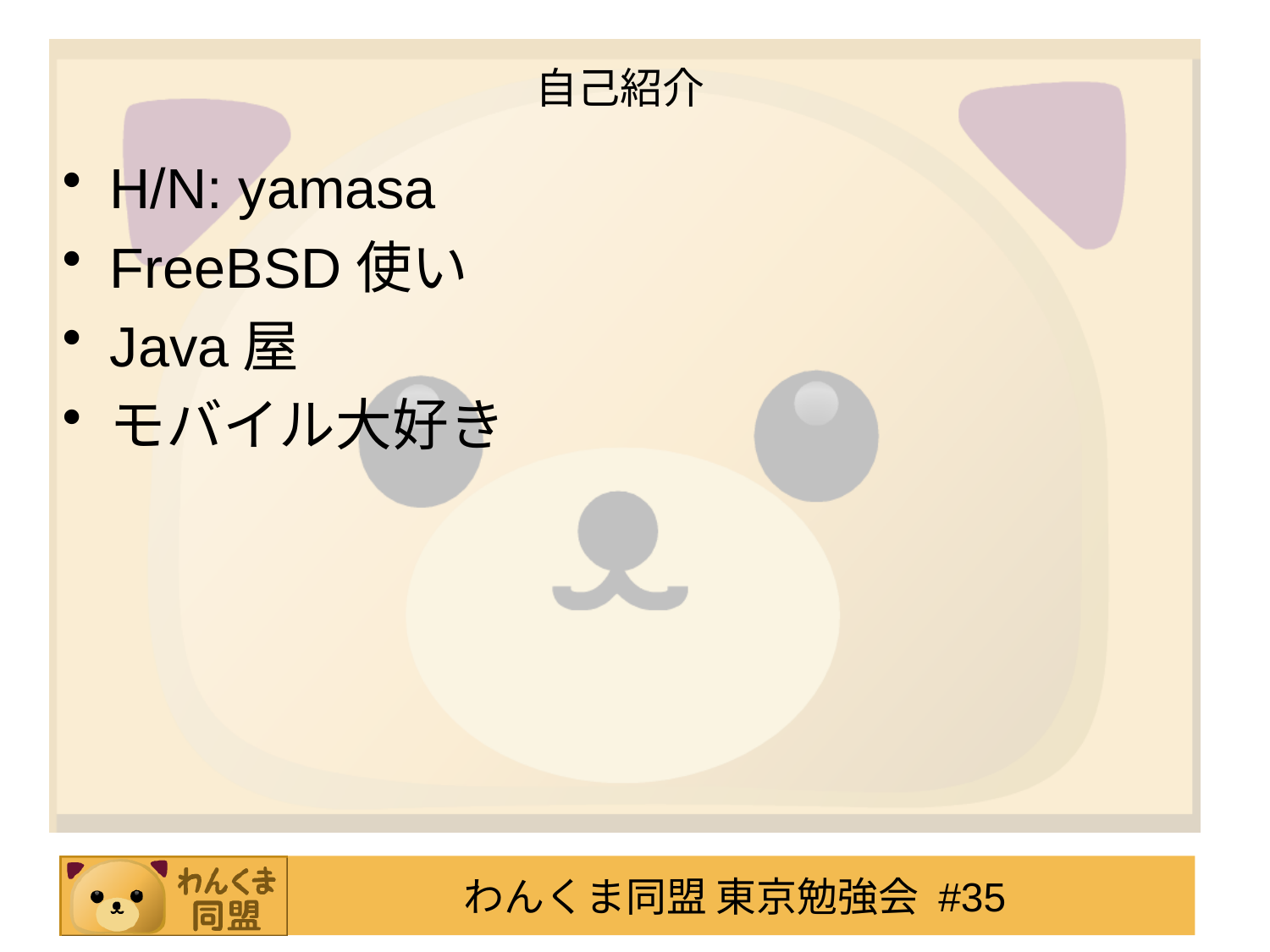

# 自己紹介
H/N: yamasa
FreeBSD使い
Java屋
モバイル大好き